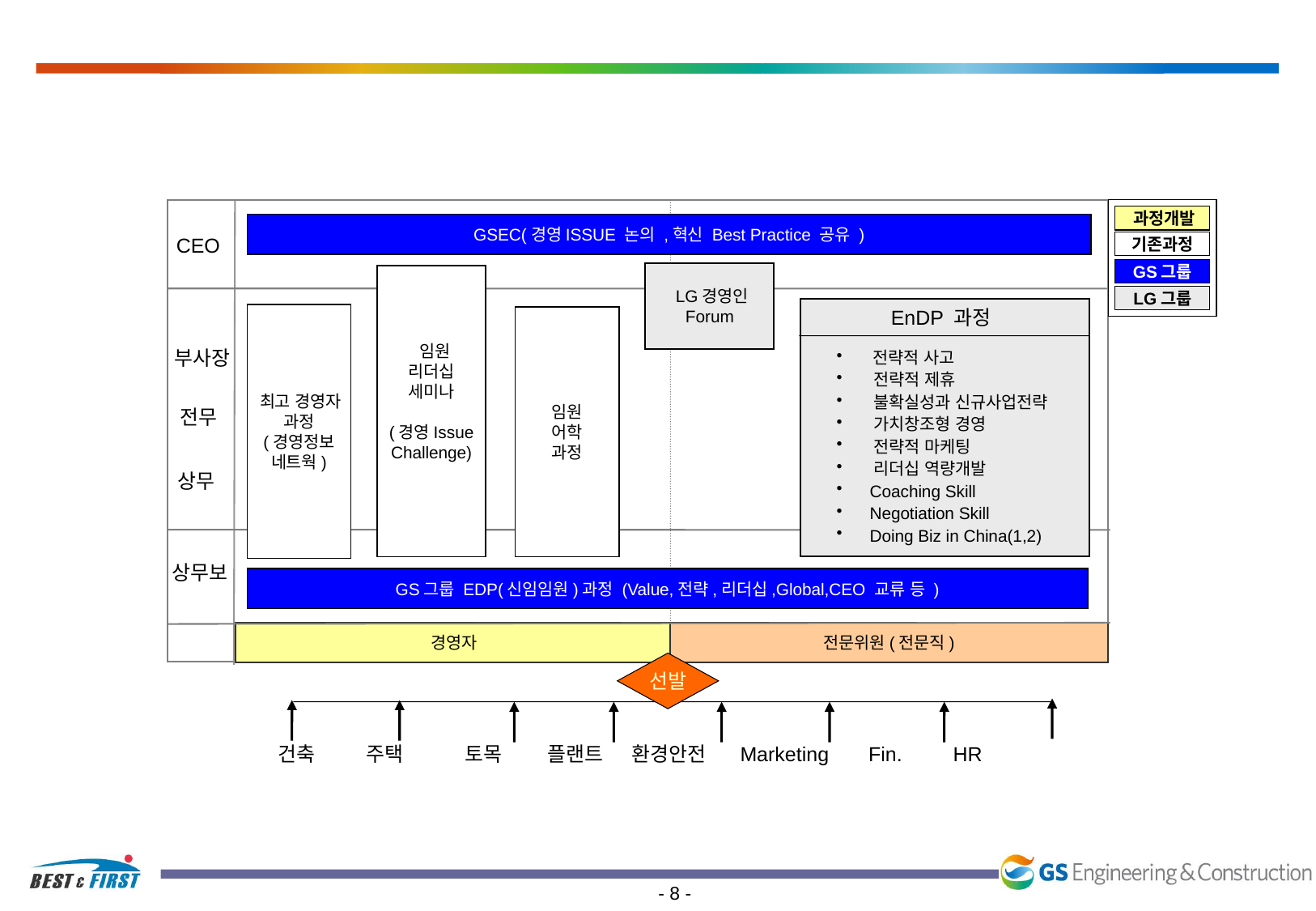

과정개발
기존과정
GS그룹
LG그룹

GSEC(경영ISSUE 논의 ,혁신 Best Practice 공유 )
CEO
 LG경영인
Forum
 임원
리더십
세미나

(경영Issue
Challenge)

EnDP 과정

 최고 경영자
과정
(경영정보
네트웍)
임원
어학
과정

부사장
 전략적 사고
 전략적 제휴
 불확실성과 신규사업전략
 가치창조형 경영
 전략적 마케팅
 리더십 역량개발
 Coaching Skill
 Negotiation Skill
 Doing Biz in China(1,2)
전무
상무

상무보
GS그룹 EDP(신임임원)과정 (Value,전략,리더십,Global,CEO 교류 등 )
경영자
전문위원(전문직)

선발

 건축         주택           토목        플랜트     환경안전     Marketing       Fin.         HR